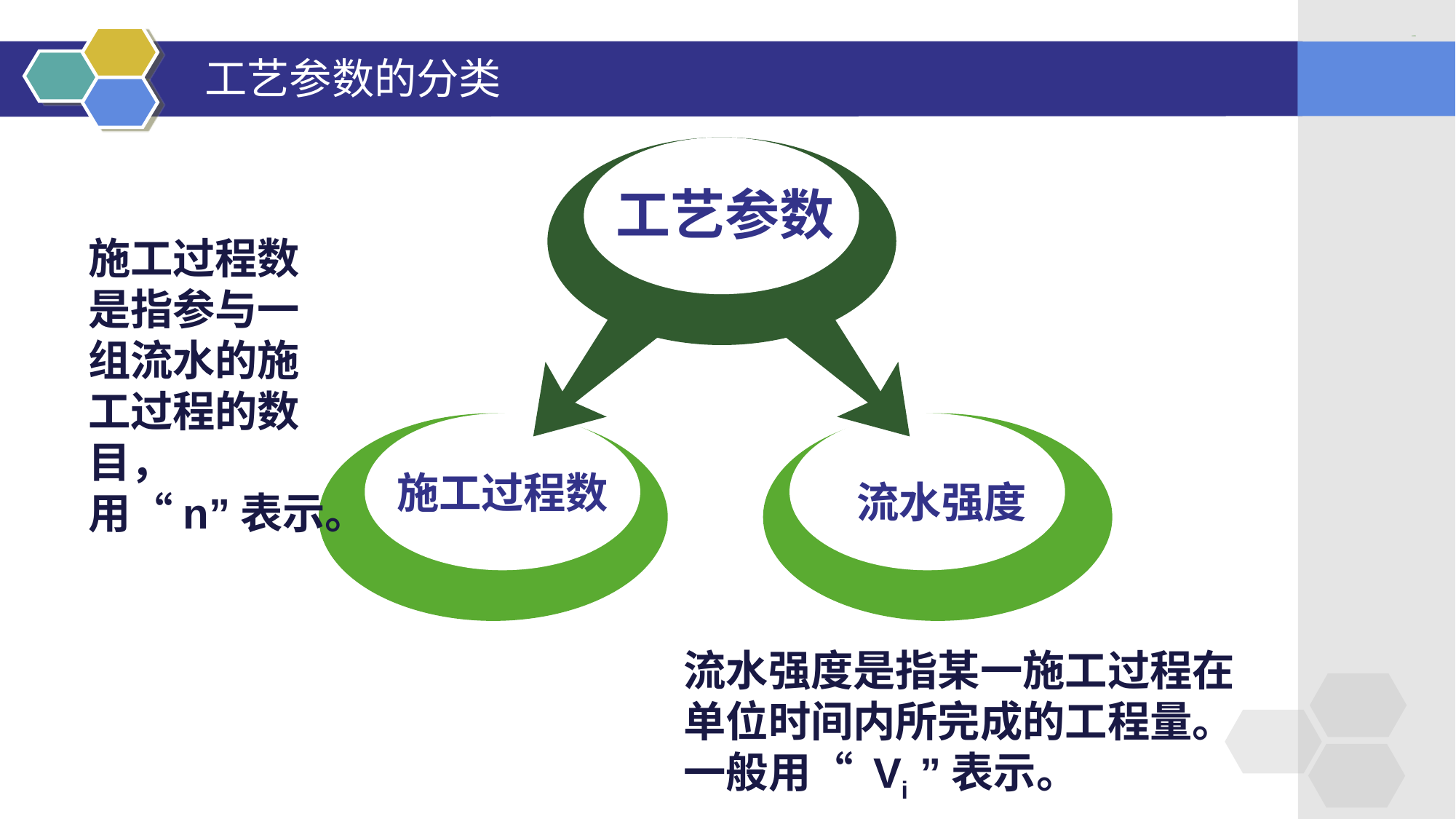

LOGO
# 工艺参数的分类

工艺参数

施工过程数是指参与一组流水的施工过程的数目，用“n”表示。

施工过程数

流水强度
流水强度是指某一施工过程在单位时间内所完成的工程量。一般用“ Vi ”表示。